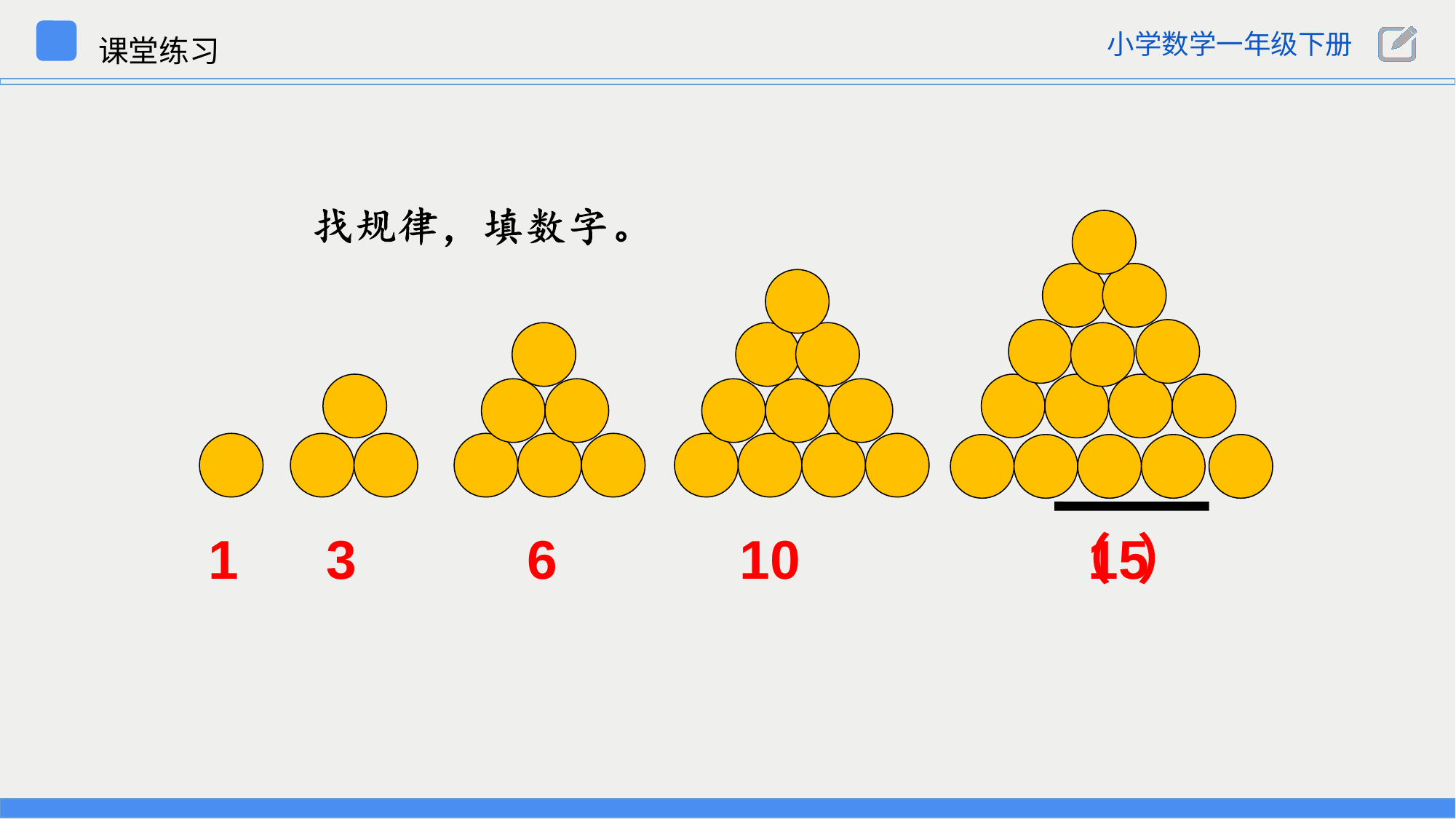

课堂练习

1
3
6
10
（  ）
 15